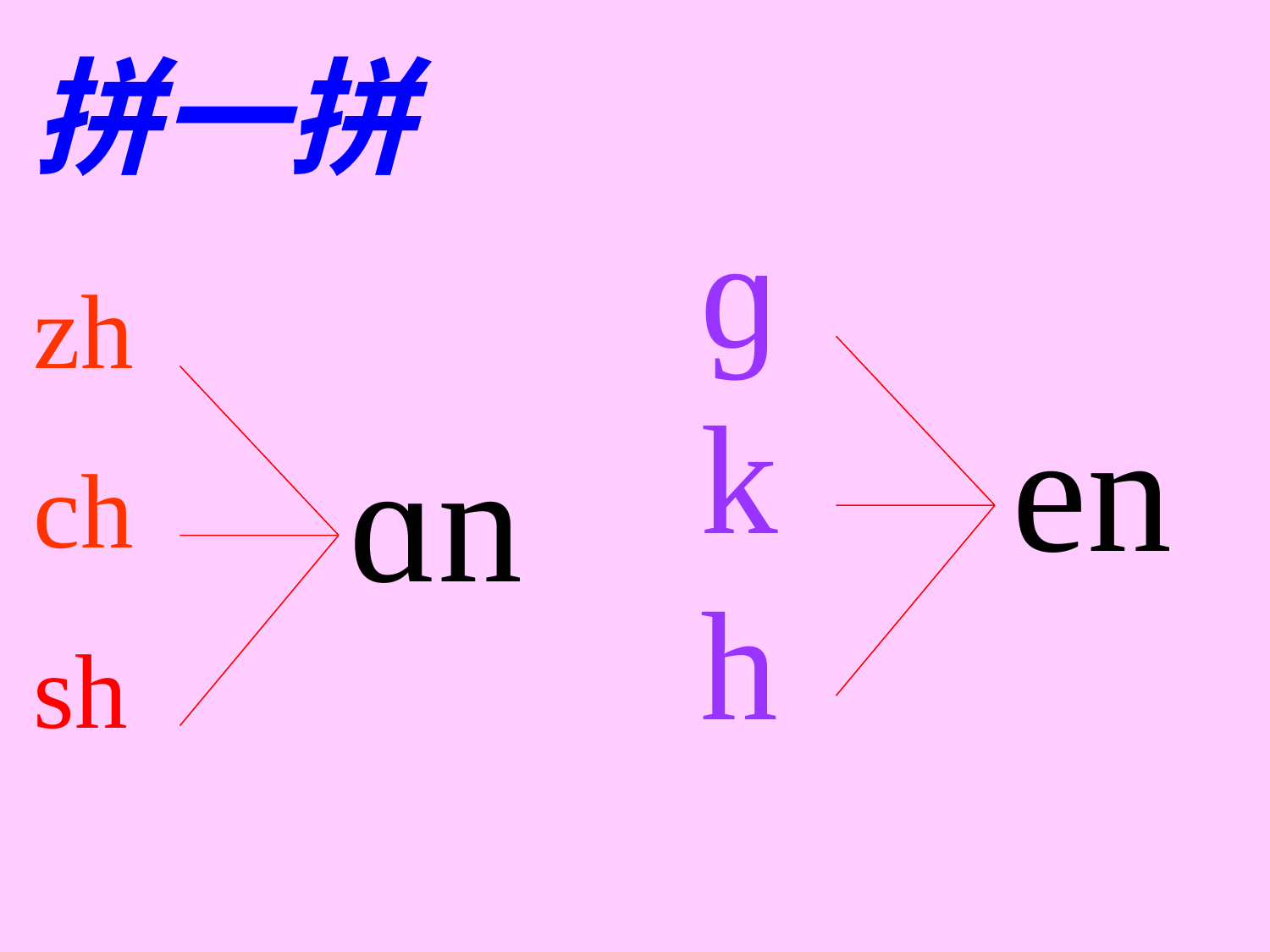

拼一拼
ɡkh
zh
ch
sh

en
ɑn